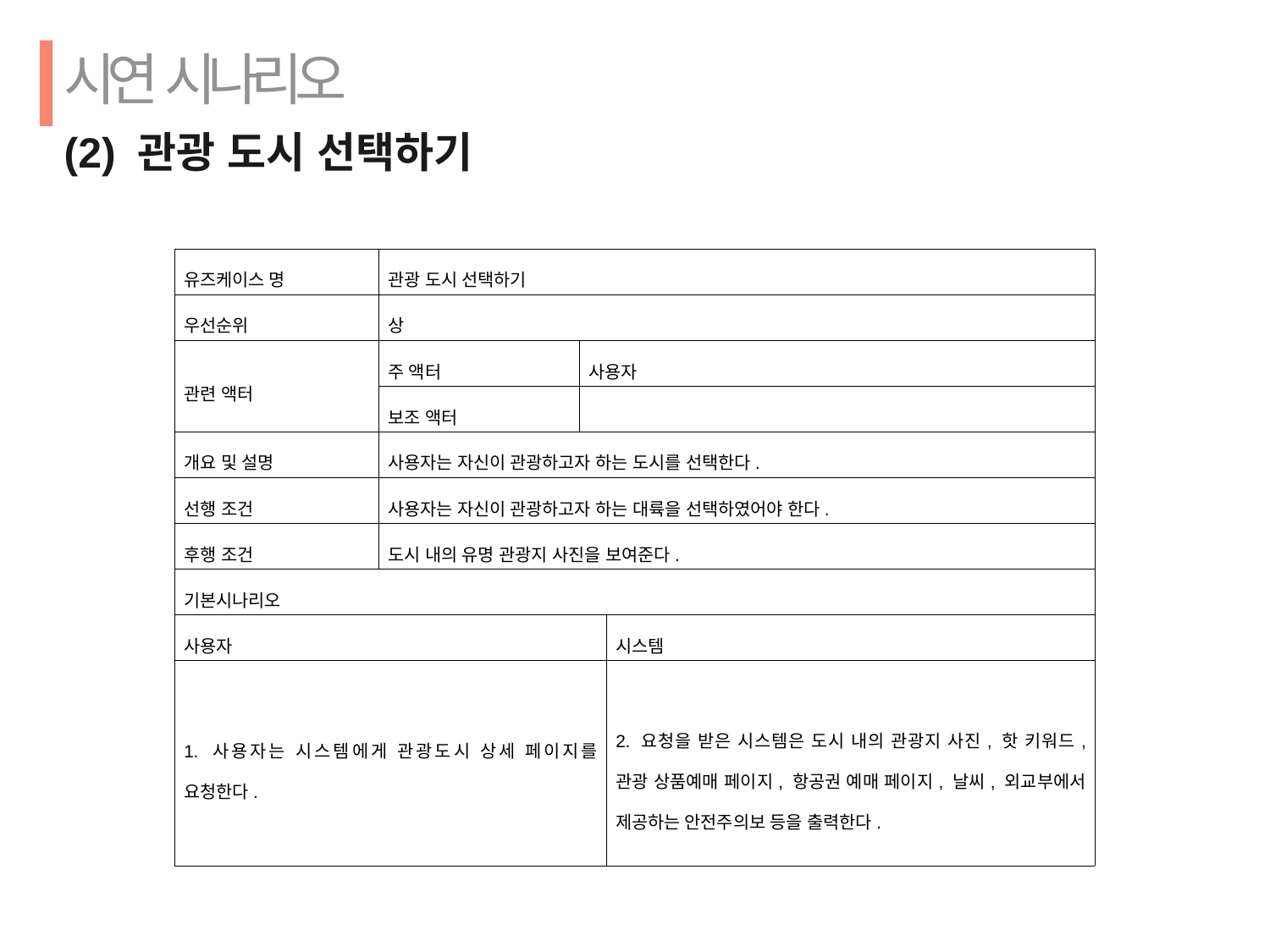

시연  시나리오
(2) 관광 도시 선택하기

| 유즈케이스 명 | 관광 도시 선택하기 |  |  |
| --- | --- | --- | --- |
| 우선순위 | 상 |  |  |
| 관련 액터 | 주 액터 | 사용자 |  |
|  | 보조 액터 |  |  |
| 개요 및 설명 | 사용자는 자신이 관광하고자 하는 도시를 선택한다. |  |  |
| 선행 조건 | 사용자는 자신이 관광하고자 하는 대륙을 선택하였어야 한다. |  |  |
| 후행 조건 | 도시 내의 유명 관광지 사진을 보여준다. |  |  |
| 기본시나리오 |  |  |  |
| 사용자 |  |  | 시스템 |
| 1. 사용자는 시스템에게 관광도시 상세 페이지를 요청한다. |  |  | 2. 요청을 받은 시스템은 도시 내의 관광지 사진, 핫 키워드, 관광 상품예매 페이지, 항공권 예매 페이지, 날씨, 외교부에서 제공하는 안전주의보 등을 출력한다. |